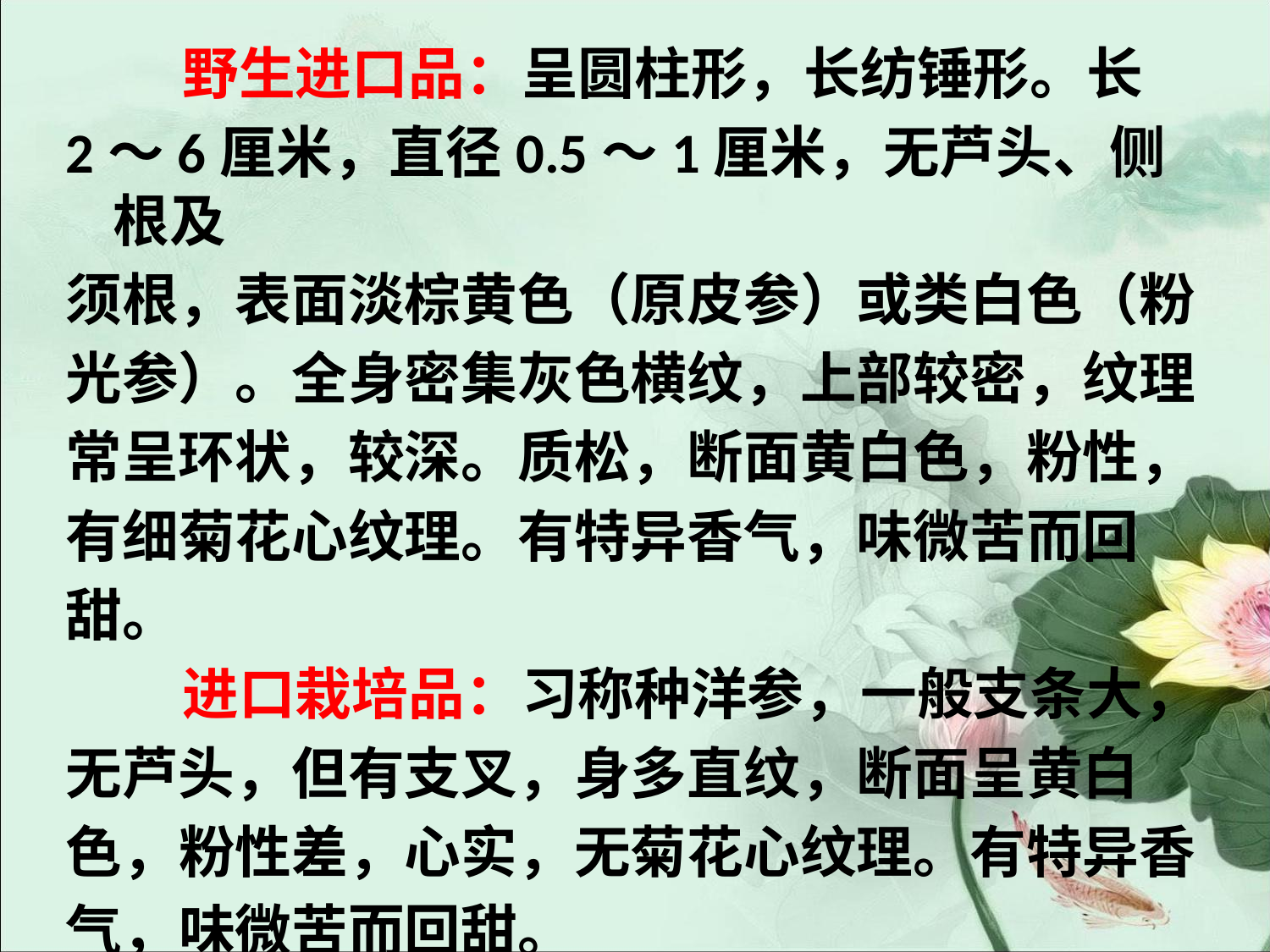

#
        野生进口品：呈圆柱形，长纺锤形。长
2～6厘米，直径0.5～1厘米，无芦头、侧根及
须根，表面淡棕黄色（原皮参）或类白色（粉
光参）。全身密集灰色横纹，上部较密，纹理
常呈环状，较深。质松，断面黄白色，粉性，
有细菊花心纹理。有特异香气，味微苦而回
甜。
        进口栽培品：习称种洋参，一般支条大，
无芦头，但有支叉，身多直纹，断面呈黄白
色，粉性差，心实，无菊花心纹理。有特异香
气，味微苦而回甜。